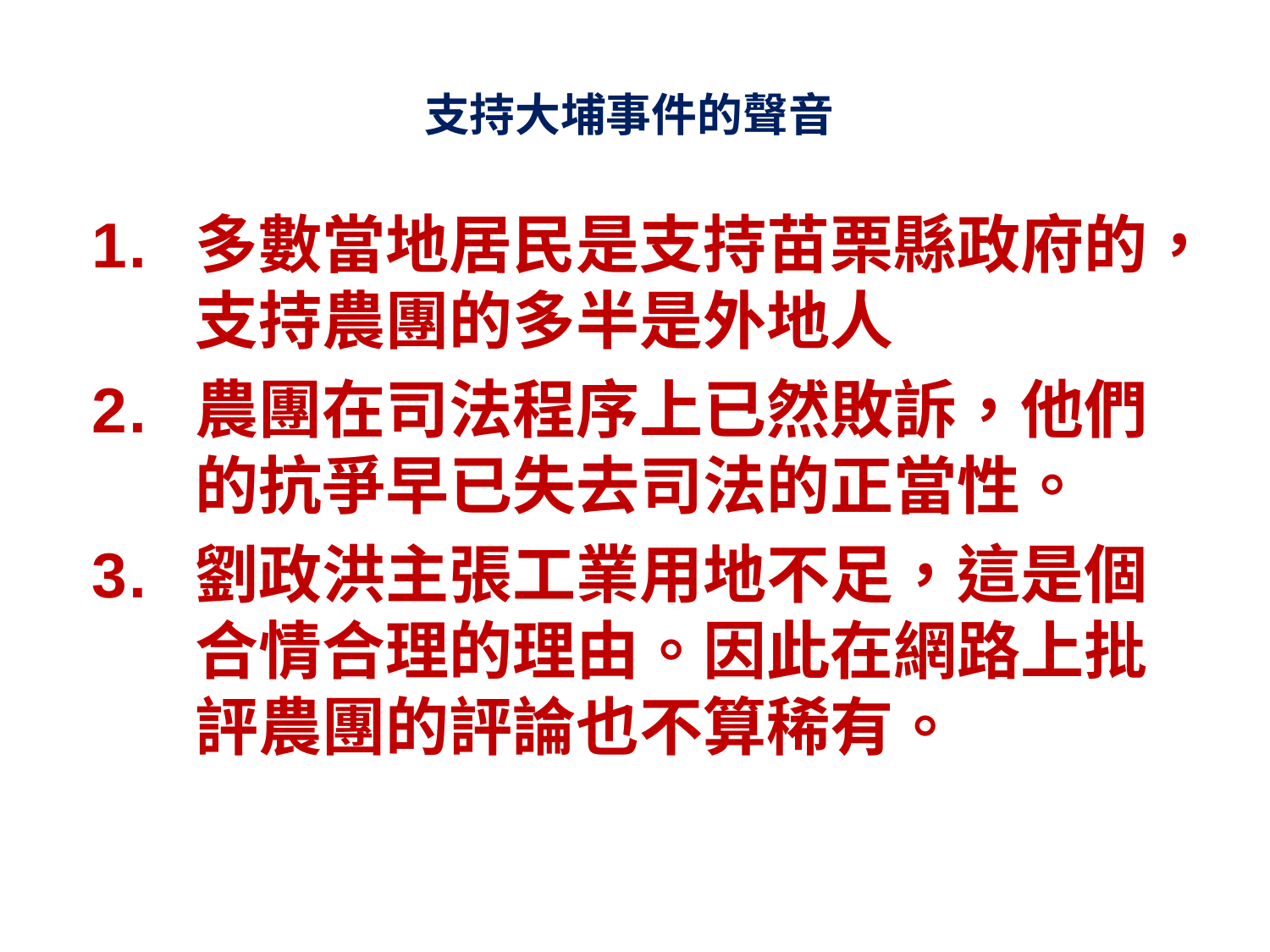

# 支持大埔事件的聲音

多數當地居民是支持苗栗縣政府的，支持農團的多半是外地人
農團在司法程序上已然敗訴，他們的抗爭早已失去司法的正當性。
劉政洪主張工業用地不足，這是個合情合理的理由。因此在網路上批評農團的評論也不算稀有。